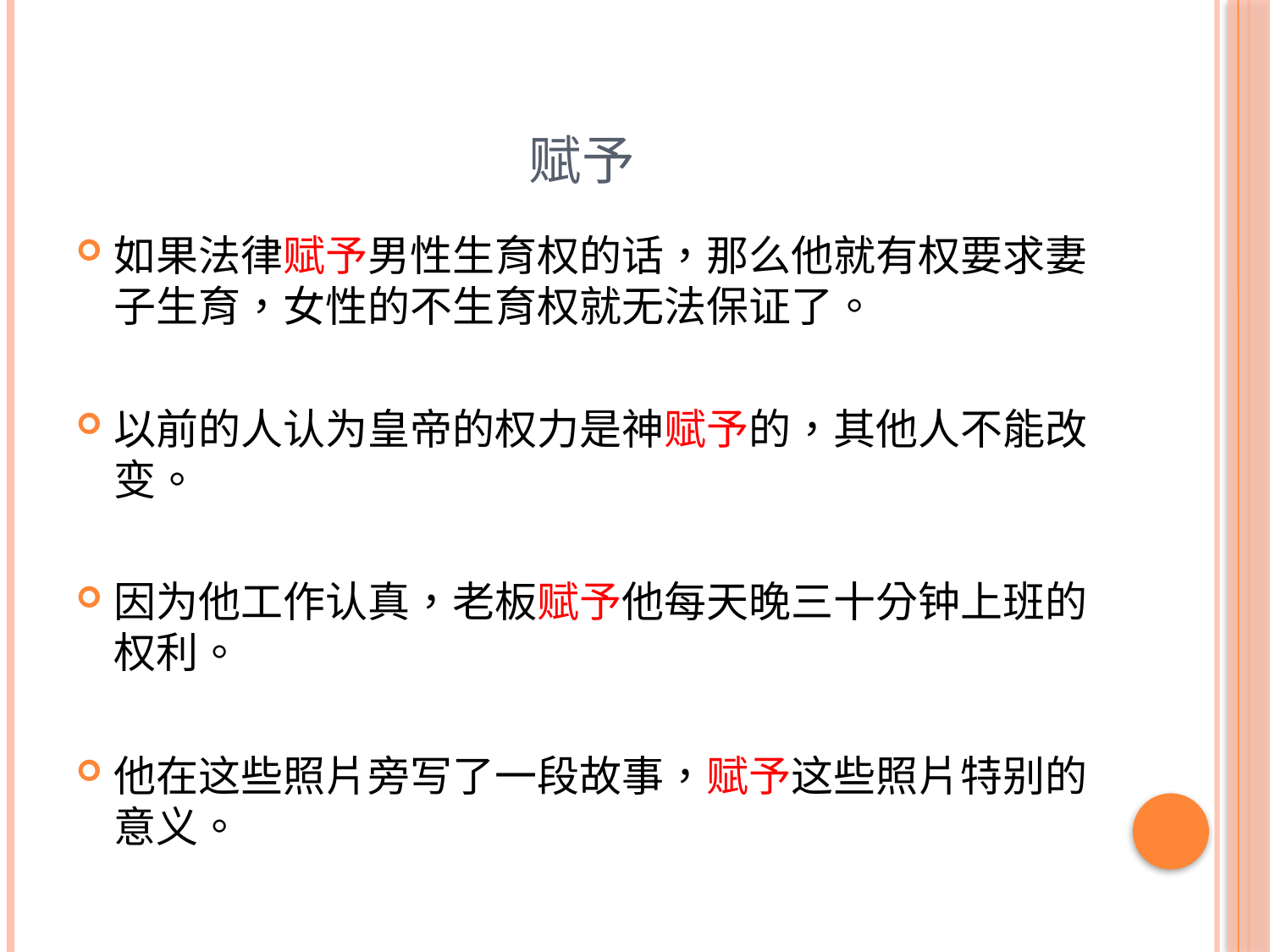

# 赋予
如果法律赋予男性生育权的话，那么他就有权要求妻子生育，女性的不生育权就无法保证了。

以前的人认为皇帝的权力是神赋予的，其他人不能改变。

因为他工作认真，老板赋予他每天晚三十分钟上班的权利。

他在这些照片旁写了一段故事，赋予这些照片特别的意义。